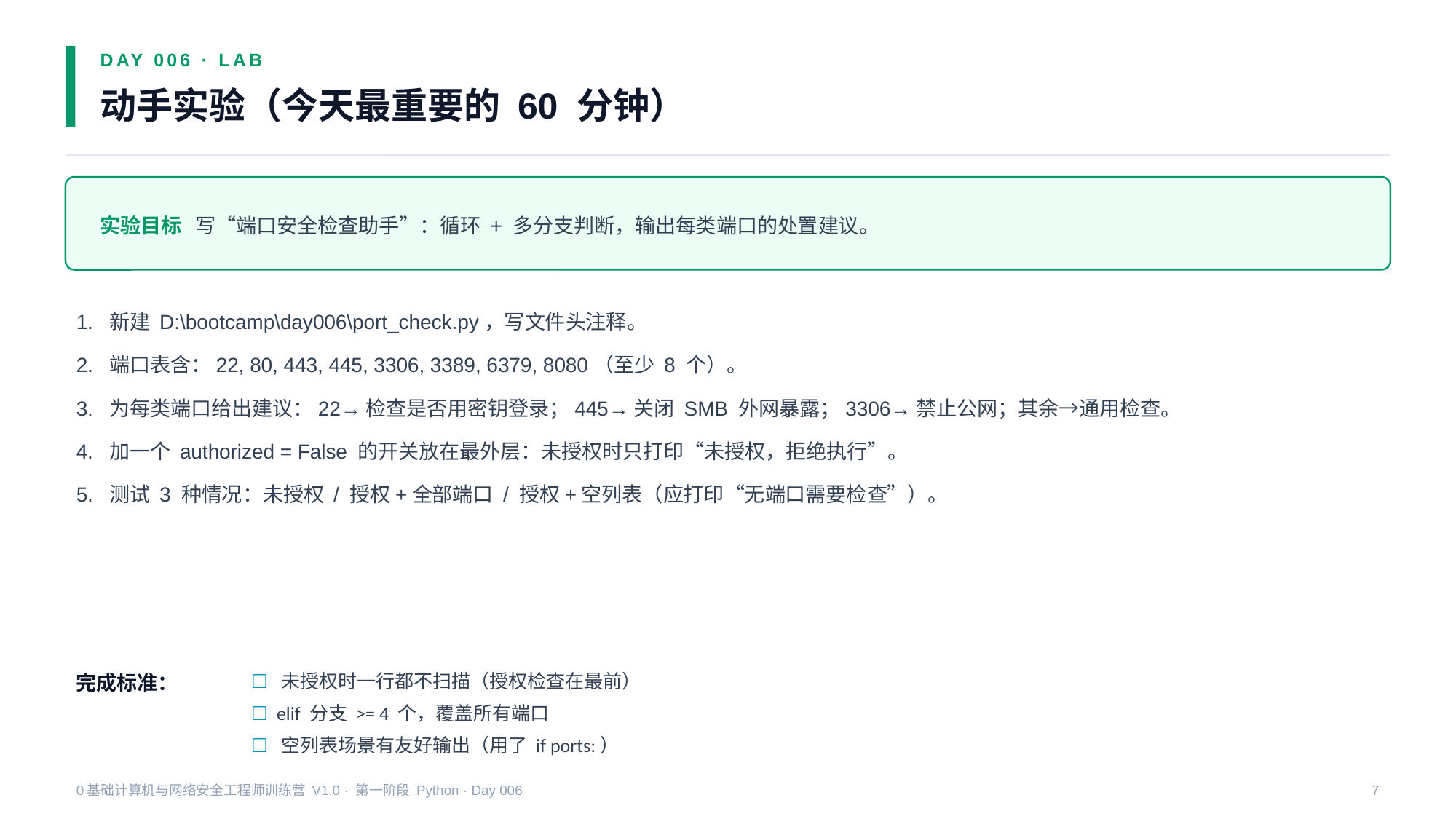

DAY 006 · LAB

动手实验（今天最重要的 60 分钟）

实验目标   写“端口安全检查助手”：循环 + 多分支判断，输出每类端口的处置建议。
1.  新建 D:\bootcamp\day006\port_check.py，写文件头注释。
2.  端口表含：22, 80, 443, 445, 3306, 3389, 6379, 8080（至少 8 个）。
3.  为每类端口给出建议：22→检查是否用密钥登录；445→关闭 SMB 外网暴露；3306→禁止公网；其余→通用检查。
4.  加一个 authorized = False 的开关放在最外层：未授权时只打印“未授权，拒绝执行”。
5.  测试 3 种情况：未授权 / 授权+全部端口 / 授权+空列表（应打印“无端口需要检查”）。
完成标准：
☐  未授权时一行都不扫描（授权检查在最前）
☐  elif 分支 >= 4 个，覆盖所有端口
☐  空列表场景有友好输出（用了 if ports:）
0基础计算机与网络安全工程师训练营 V1.0 · 第一阶段 Python · Day 006
7